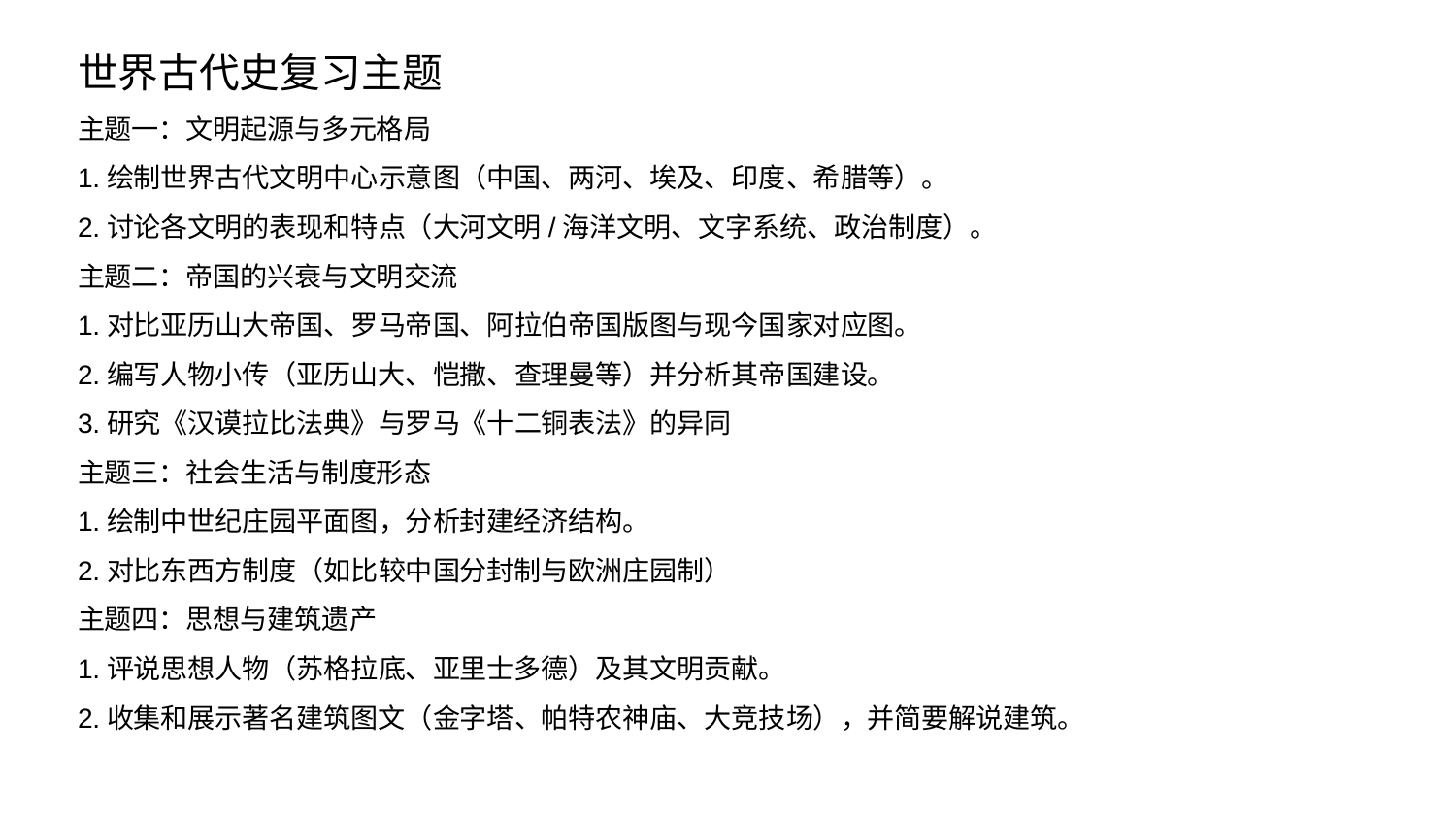

世界古代史复习主题
主题一：文明起源与多元格局
1.绘制世界古代文明中心示意图（中国、两河、埃及、印度、希腊等）。
2.讨论各文明的表现和特点（大河文明/海洋文明、文字系统、政治制度）。
主题二：帝国的兴衰与文明交流
1.对比亚历山大帝国、罗马帝国、阿拉伯帝国版图与现今国家对应图。
2.编写人物小传（亚历山大、恺撒、查理曼等）并分析其帝国建设。
3.研究《汉谟拉比法典》与罗马《十二铜表法》的异同
主题三：社会生活与制度形态
1.绘制中世纪庄园平面图，分析封建经济结构。
2.对比东西方制度（如比较中国分封制与欧洲庄园制）
主题四：思想与建筑遗产
1.评说思想人物（苏格拉底、亚里士多德）及其文明贡献。
2.收集和展示著名建筑图文（金字塔、帕特农神庙、大竞技场），并简要解说建筑。